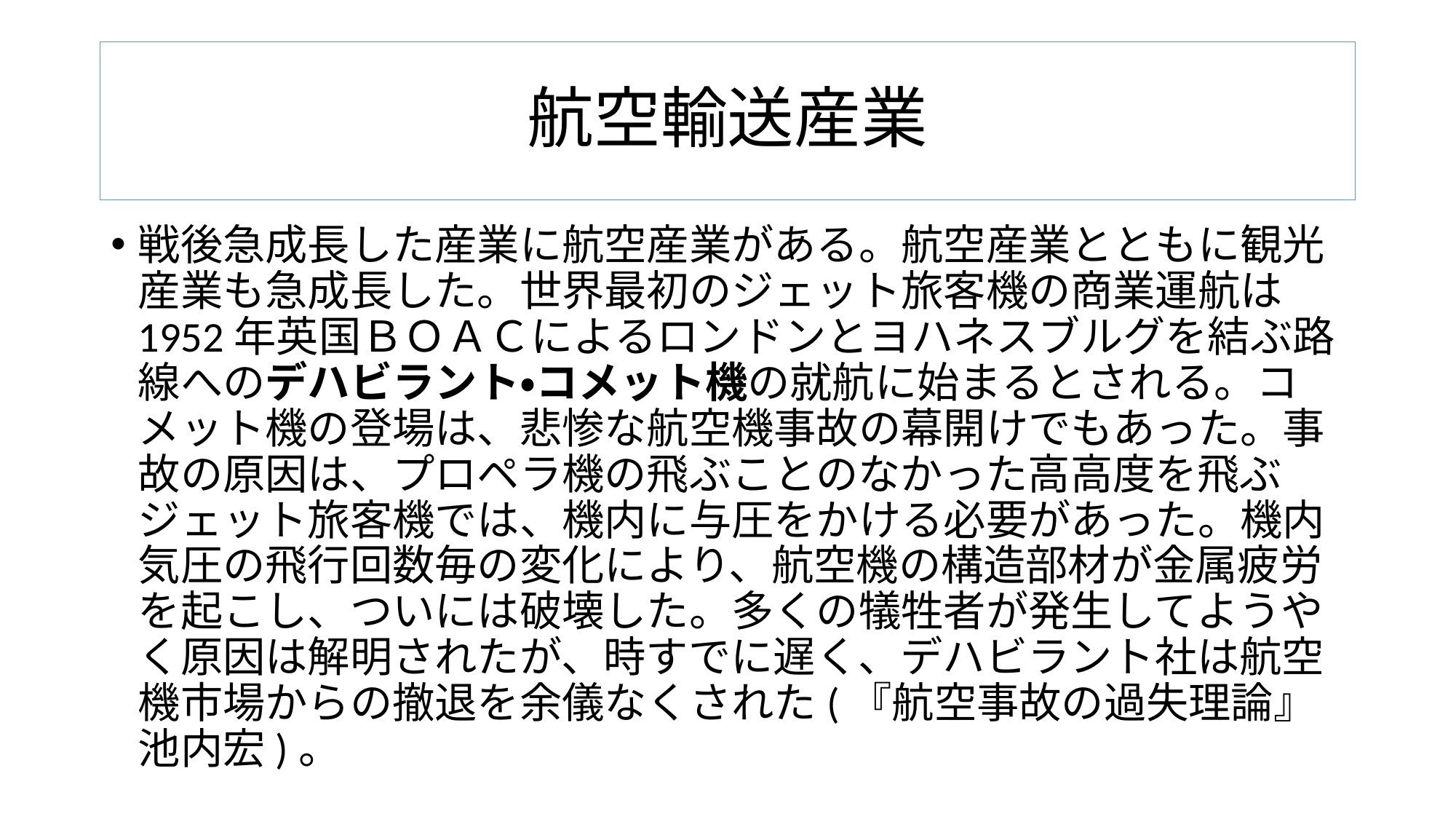

# 航空輸送産業
戦後急成長した産業に航空産業がある。航空産業とともに観光産業も急成長した。世界最初のジェット旅客機の商業運航は1952年英国ＢＯＡＣによるロンドンとヨハネスブルグを結ぶ路線へのデハビラント・コメット機の就航に始まるとされる。コメット機の登場は、悲惨な航空機事故の幕開けでもあった。事故の原因は、プロペラ機の飛ぶことのなかった高高度を飛ぶジェット旅客機では、機内に与圧をかける必要があった。機内気圧の飛行回数毎の変化により、航空機の構造部材が金属疲労を起こし、ついには破壊した。多くの犠牲者が発生してようやく原因は解明されたが、時すでに遅く、デハビラント社は航空機市場からの撤退を余儀なくされた(『航空事故の過失理論』池内宏)。